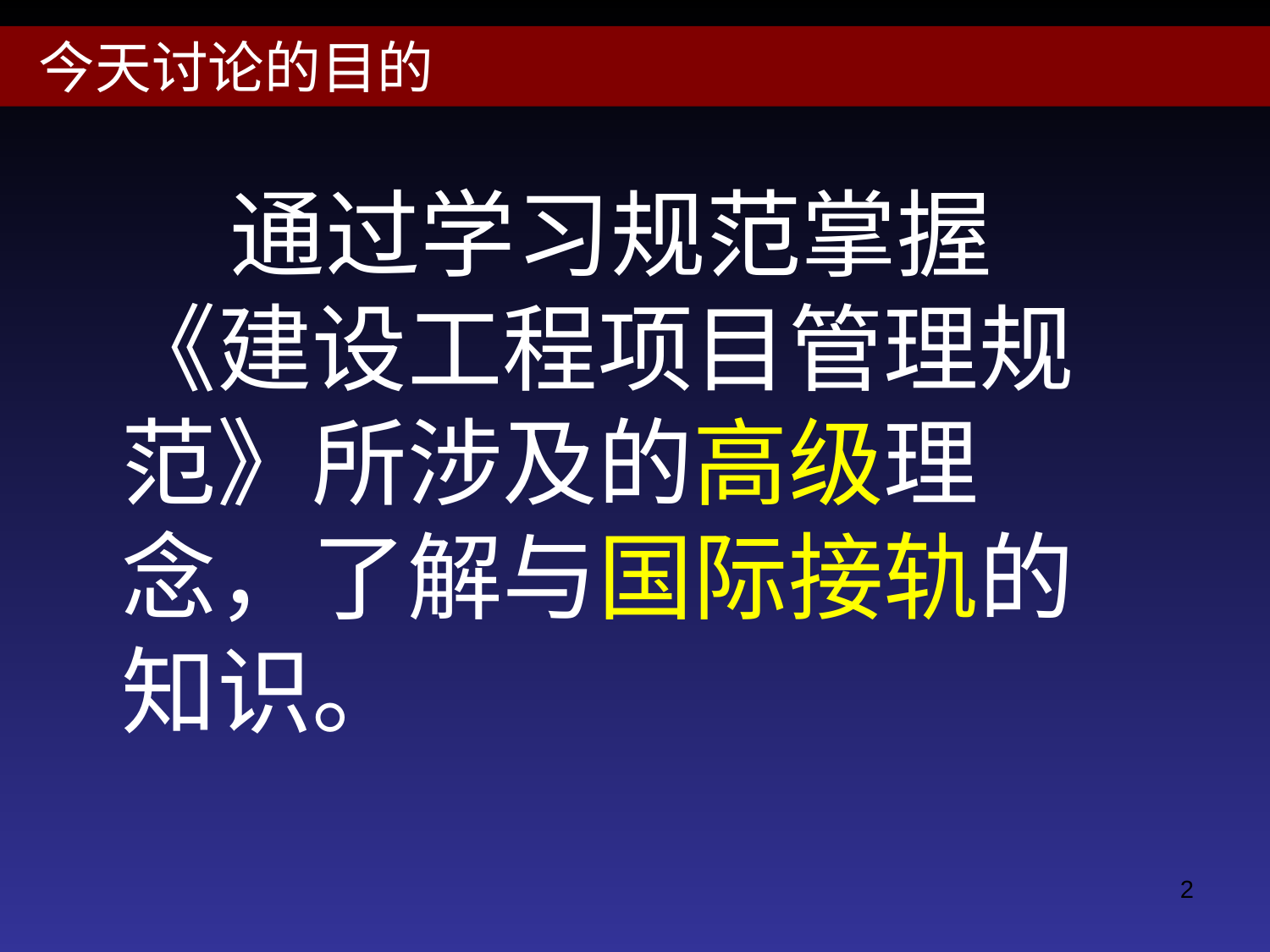

今天讨论的目的

    通过学习规范掌握《建设工程项目管理规范》所涉及的高级理念，了解与国际接轨的知识。
2